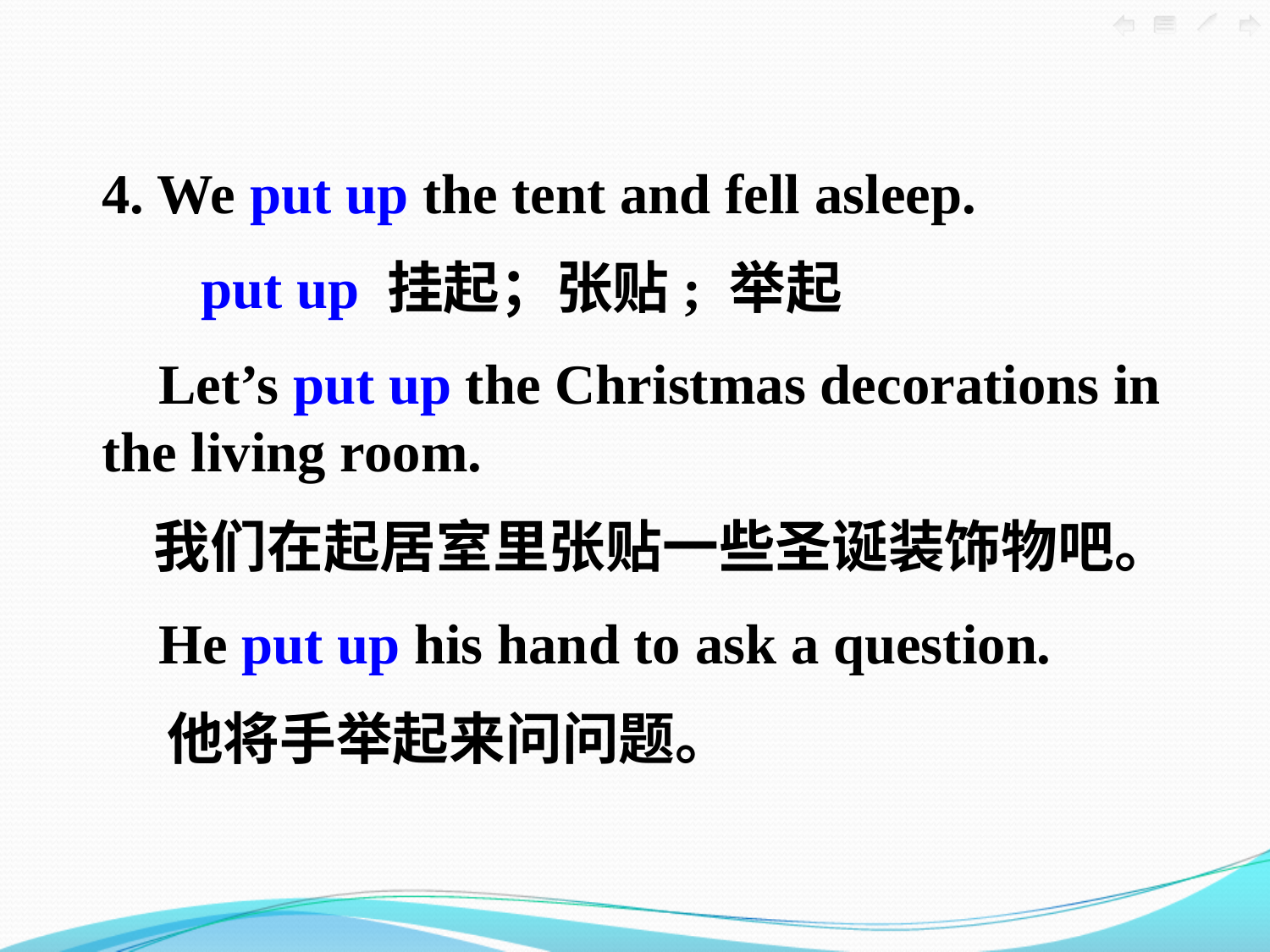

4. We put up the tent and fell asleep.
       put up 挂起；张贴; 举起
    Let’s put up the Christmas decorations in the living room.
   我们在起居室里张贴一些圣诞装饰物吧。
    He put up his hand to ask a question.
    他将手举起来问问题。